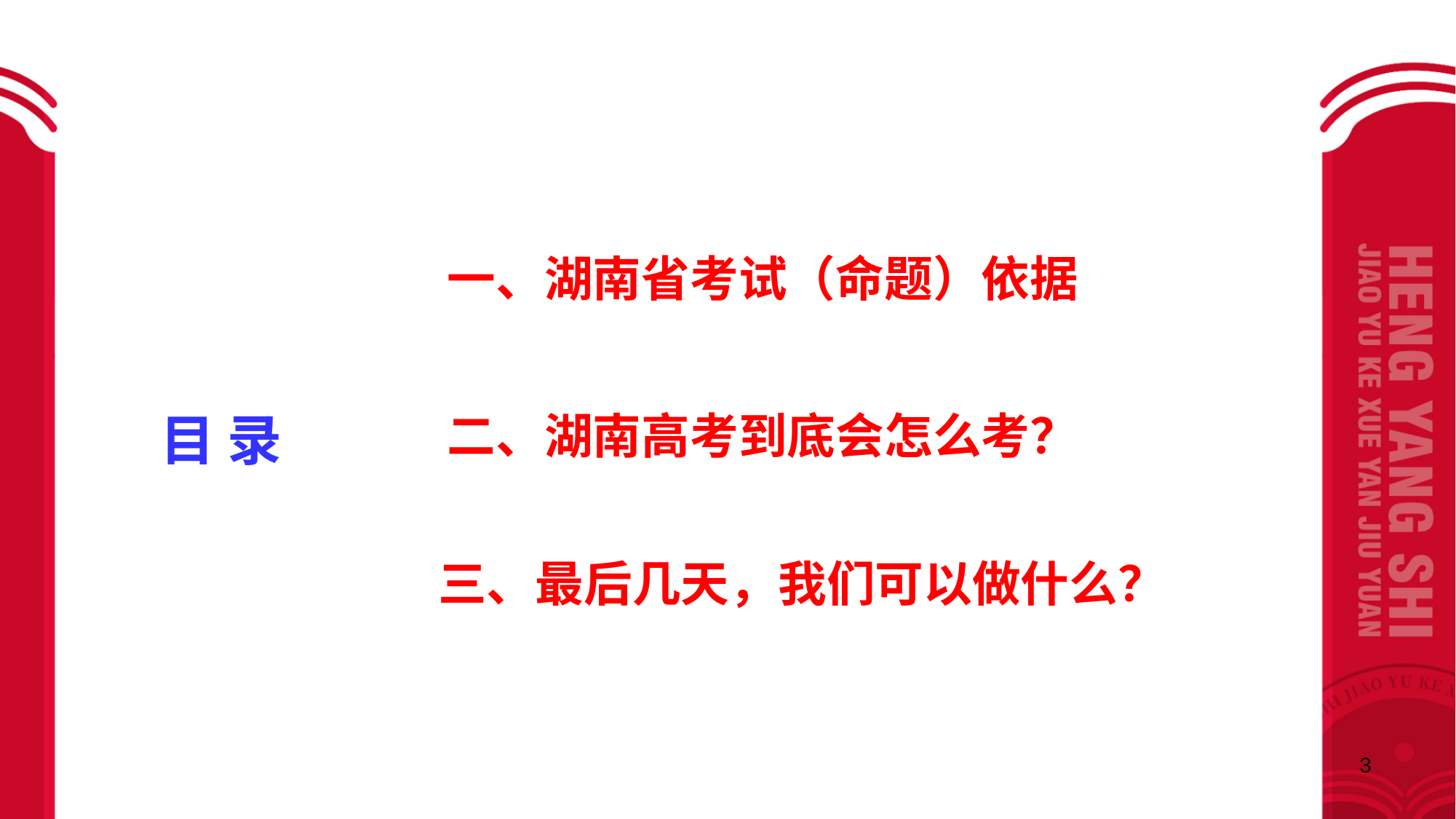

一、湖南省考试（命题）依据
二、湖南高考到底会怎么考？
目 录
三、最后几天，我们可以做什么？
3